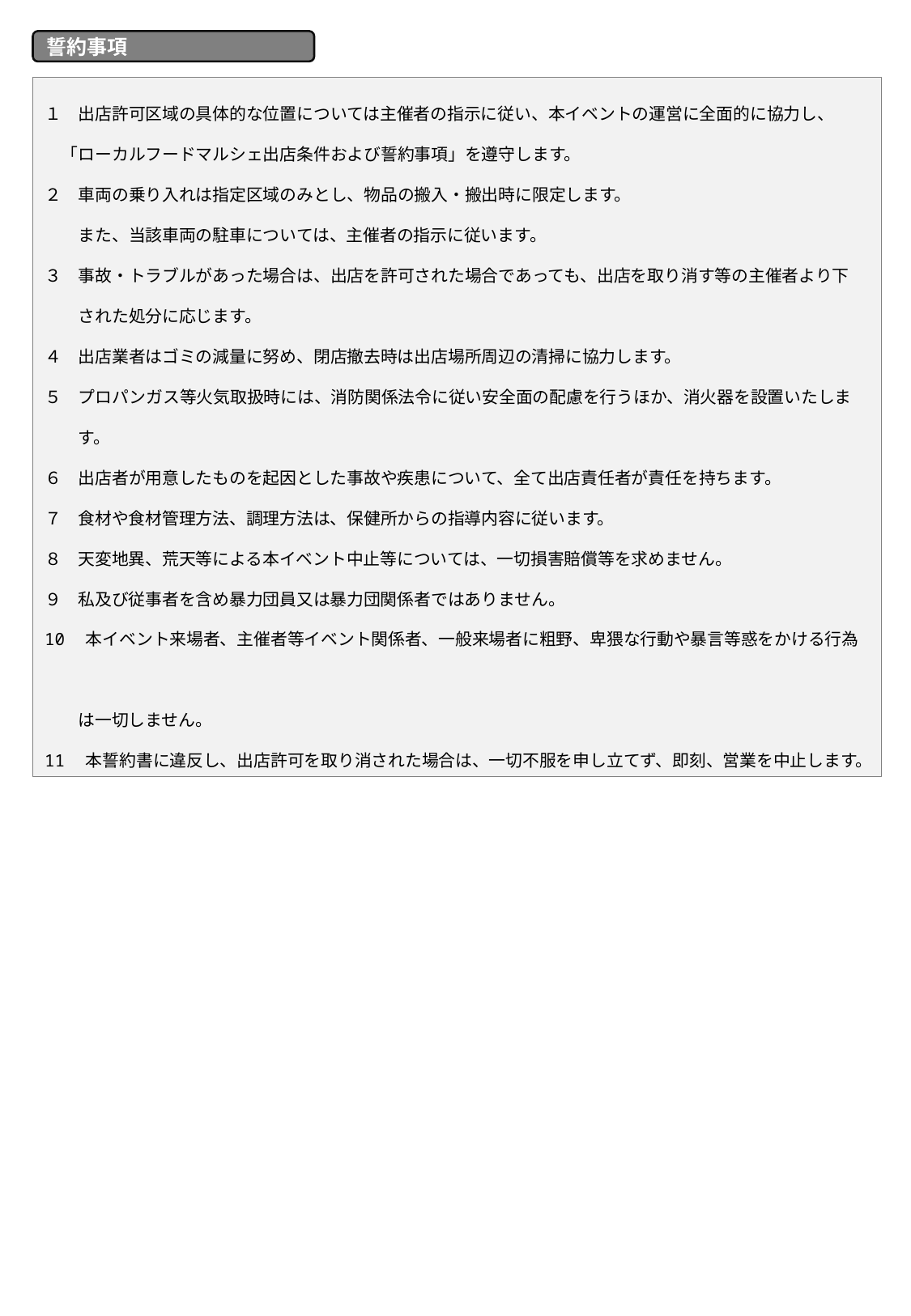

誓約事項
１　出店許可区域の具体的な位置については主催者の指示に従い、本イベントの運営に全面的に協力し、
　「ローカルフードマルシェ出店条件および誓約事項」を遵守します。
２　車両の乗り入れは指定区域のみとし、物品の搬入・搬出時に限定します。
　　また、当該車両の駐車については、主催者の指示に従います。
３　事故・トラブルがあった場合は、出店を許可された場合であっても、出店を取り消す等の主催者より下
　　された処分に応じます。
４　出店業者はゴミの減量に努め、閉店撤去時は出店場所周辺の清掃に協力します。
５　プロパンガス等火気取扱時には、消防関係法令に従い安全面の配慮を行うほか、消火器を設置いたしま
　　す。
６　出店者が用意したものを起因とした事故や疾患について、全て出店責任者が責任を持ちます。
７　食材や食材管理方法、調理方法は、保健所からの指導内容に従います。
８　天変地異、荒天等による本イベント中止等については、一切損害賠償等を求めません。
９　私及び従事者を含め暴力団員又は暴力団関係者ではありません。
10　本イベント来場者、主催者等イベント関係者、一般来場者に粗野、卑猥な行動や暴言等惑をかける行為
　　は一切しません。
11　本誓約書に違反し、出店許可を取り消された場合は、一切不服を申し立てず、即刻、営業を中止します。